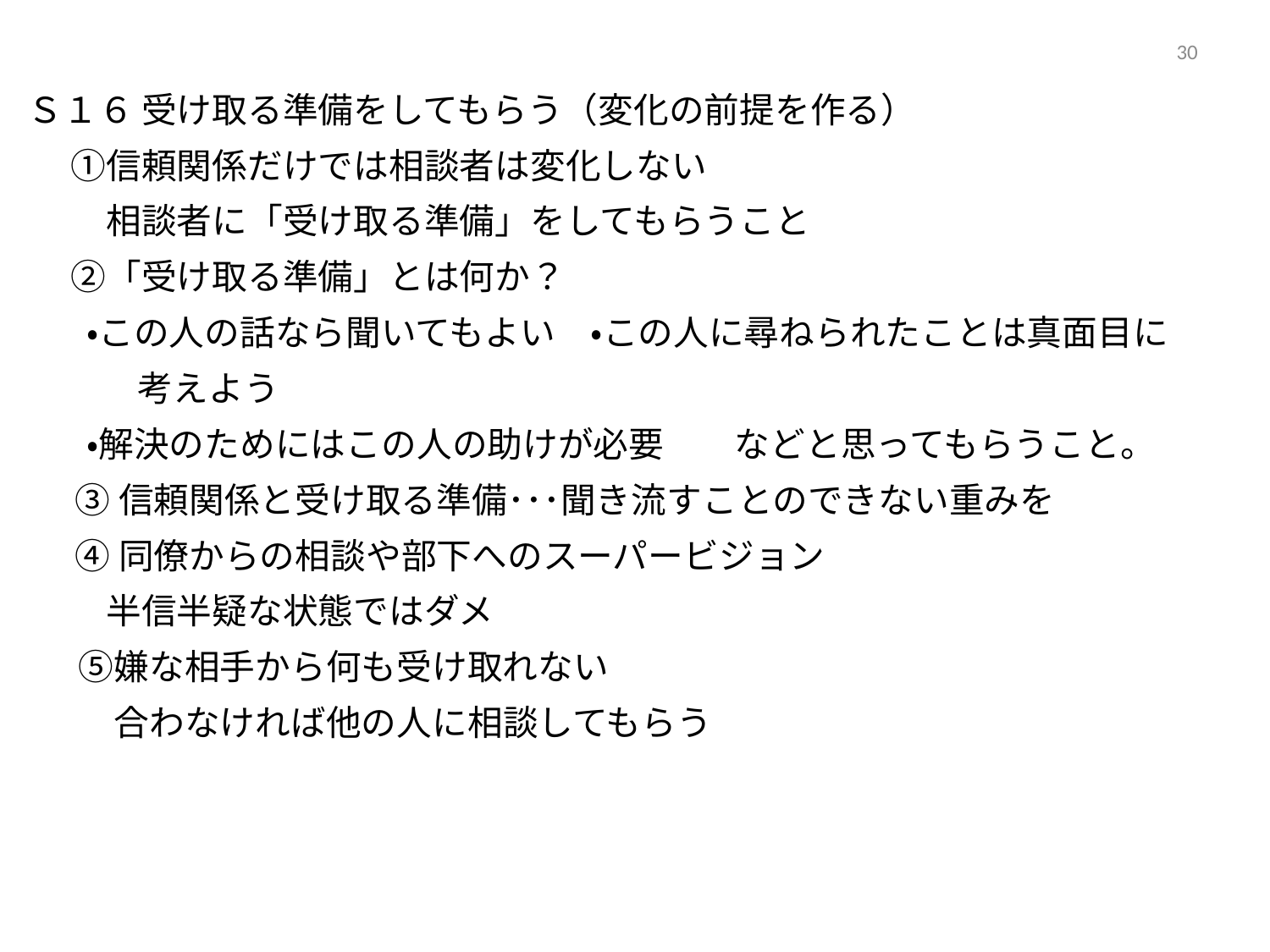

30
Ｓ１６ 受け取る準備をしてもらう（変化の前提を作る）
　 ①信頼関係だけでは相談者は変化しない
　　 相談者に「受け取る準備」をしてもらうこと
　 ②「受け取る準備」とは何か？
　   ・この人の話なら聞いてもよい　・この人に尋ねられたことは真面目に
             考えよう
　   ・解決のためにはこの人の助けが必要　　などと思ってもらうこと。
      ③信頼関係と受け取る準備･･･聞き流すことのできない重みを
      ④同僚からの相談や部下へのスーパービジョン
　　 半信半疑な状態ではダメ
　  ⑤嫌な相手から何も受け取れない
　　  合わなければ他の人に相談してもらう